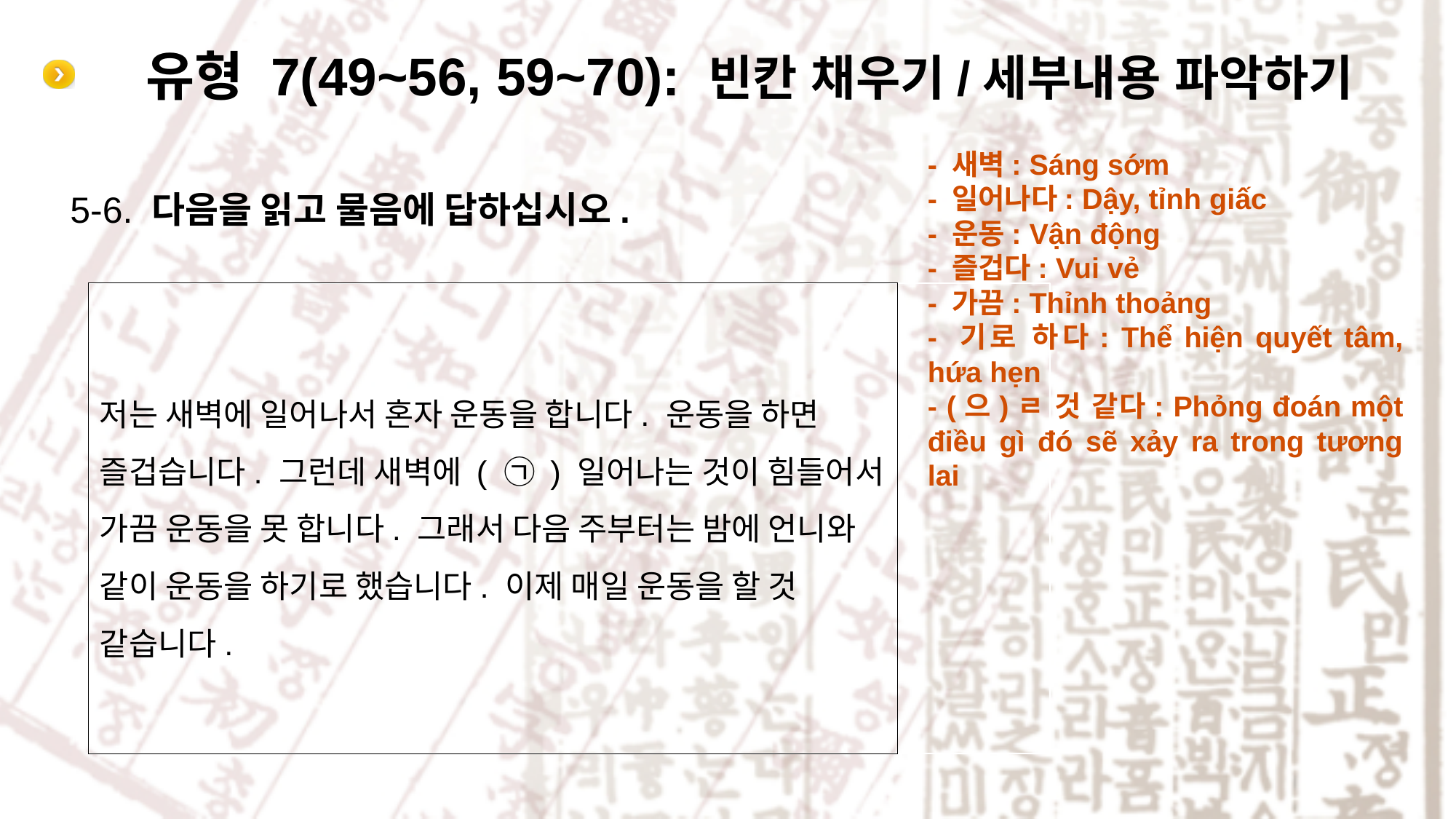

# 유형 7(49~56, 59~70): 빈칸 채우기/세부내용 파악하기
- 새벽: Sáng sớm
- 일어나다: Dậy, tỉnh giấc
- 운동: Vận động
- 즐겁다: Vui vẻ
- 가끔: Thỉnh thoảng
- 기로 하다: Thể hiện quyết tâm, hứa hẹn
- (으)ㄹ 것 같다: Phỏng đoán một điều gì đó sẽ xảy ra trong tương lai
5-6. 다음을 읽고 물음에 답하십시오.
저는 새벽에 일어나서 혼자 운동을 합니다. 운동을 하면 즐겁습니다. 그런데 새벽에 ( ㉠ ) 일어나는 것이 힘들어서 가끔 운동을 못 합니다. 그래서 다음 주부터는 밤에 언니와 같이 운동을 하기로 했습니다. 이제 매일 운동을 할 것 같습니다.